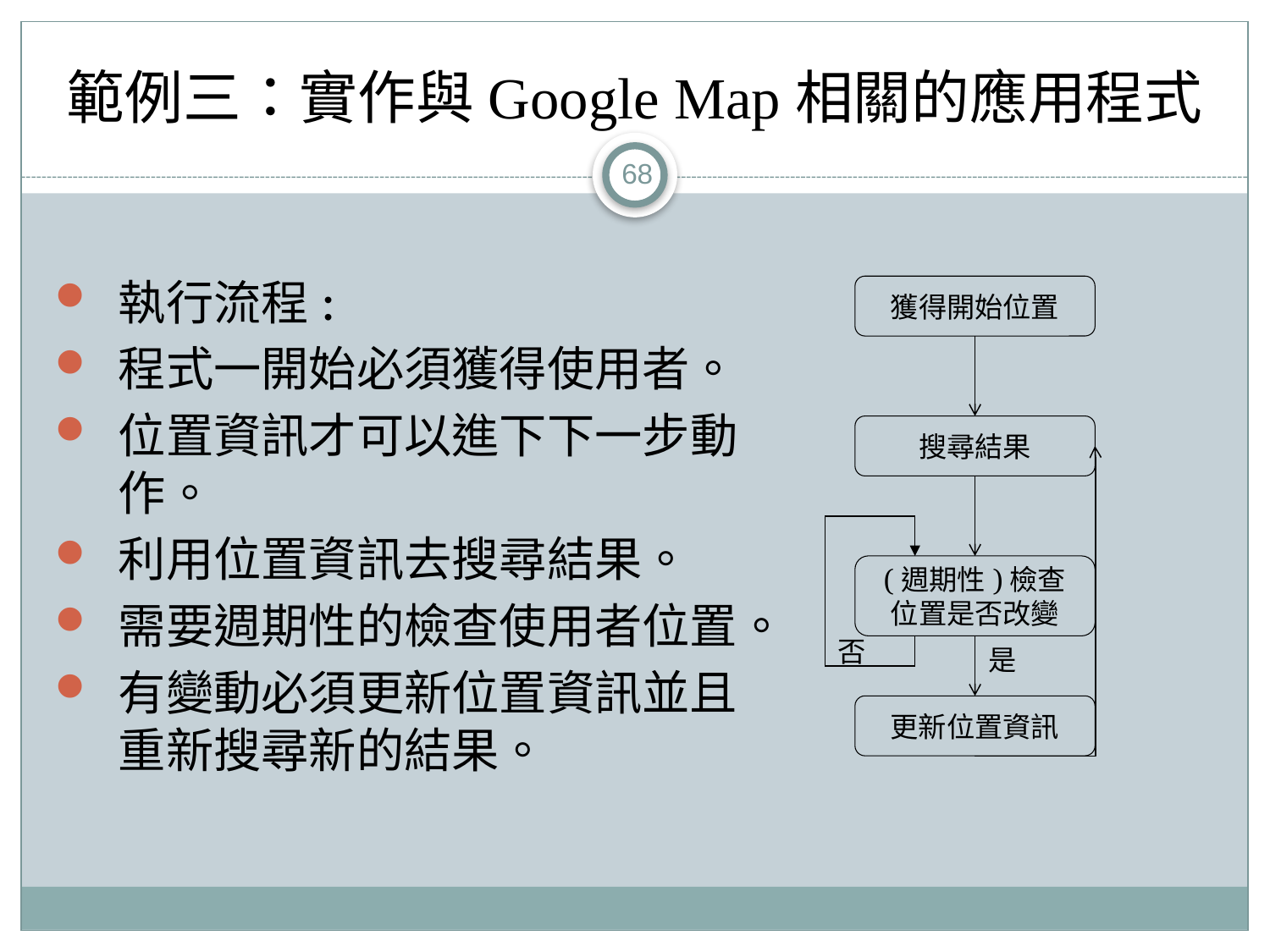

# 範例三：實作與Google Map相關的應用程式
68
執行流程:
程式一開始必須獲得使用者。
位置資訊才可以進下下一步動作。
利用位置資訊去搜尋結果。
需要週期性的檢查使用者位置。
有變動必須更新位置資訊並且重新搜尋新的結果。
獲得開始位置
搜尋結果
(週期性)檢查位置是否改變
否
是
更新位置資訊